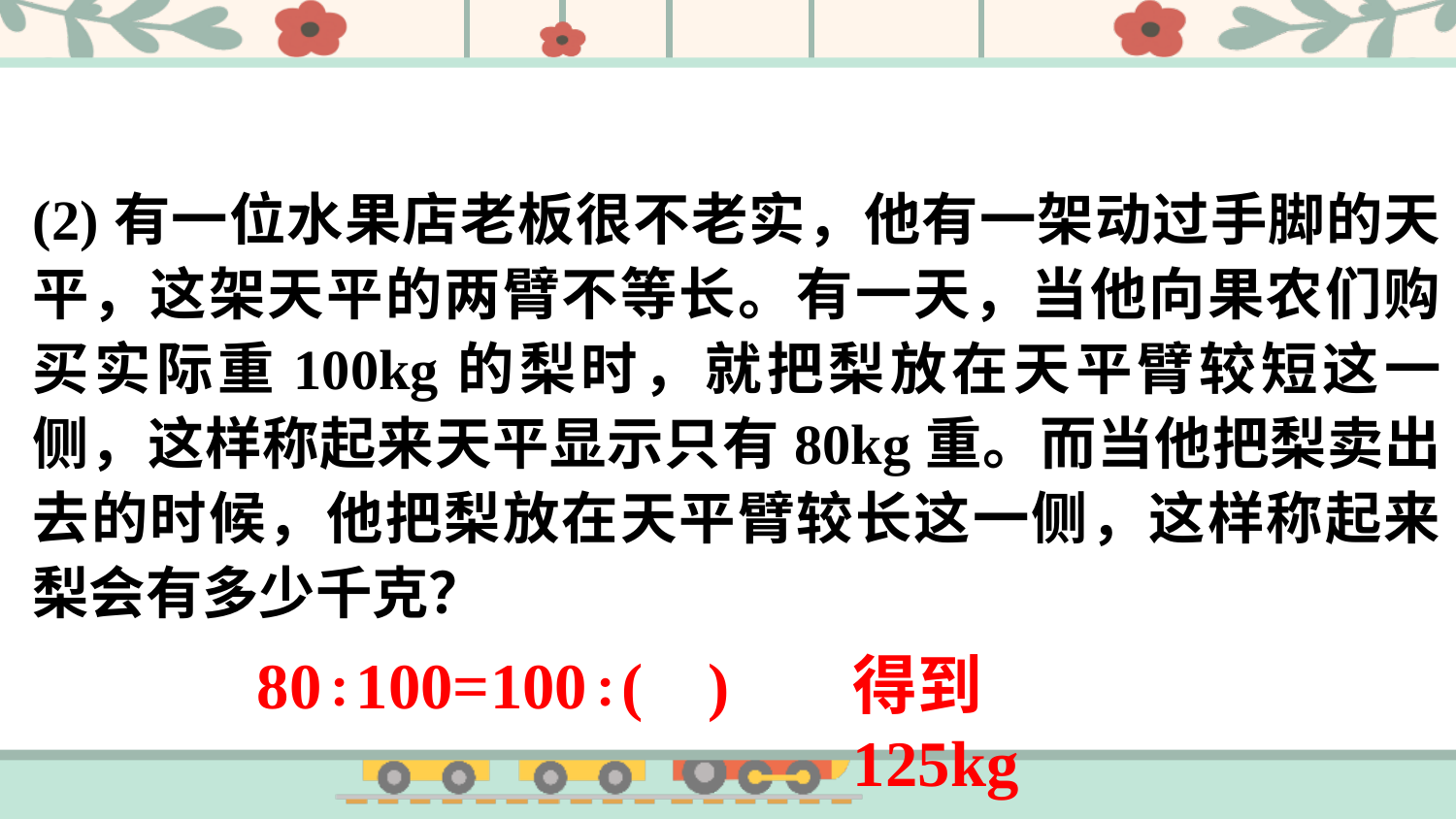

(2)有一位水果店老板很不老实，他有一架动过手脚的天平，这架天平的两臂不等长。有一天，当他向果农们购买实际重100kg的梨时，就把梨放在天平臂较短这一侧，这样称起来天平显示只有80kg重。而当他把梨卖出去的时候，他把梨放在天平臂较长这一侧，这样称起来梨会有多少千克？
80∶100=100∶(    )
得到125kg